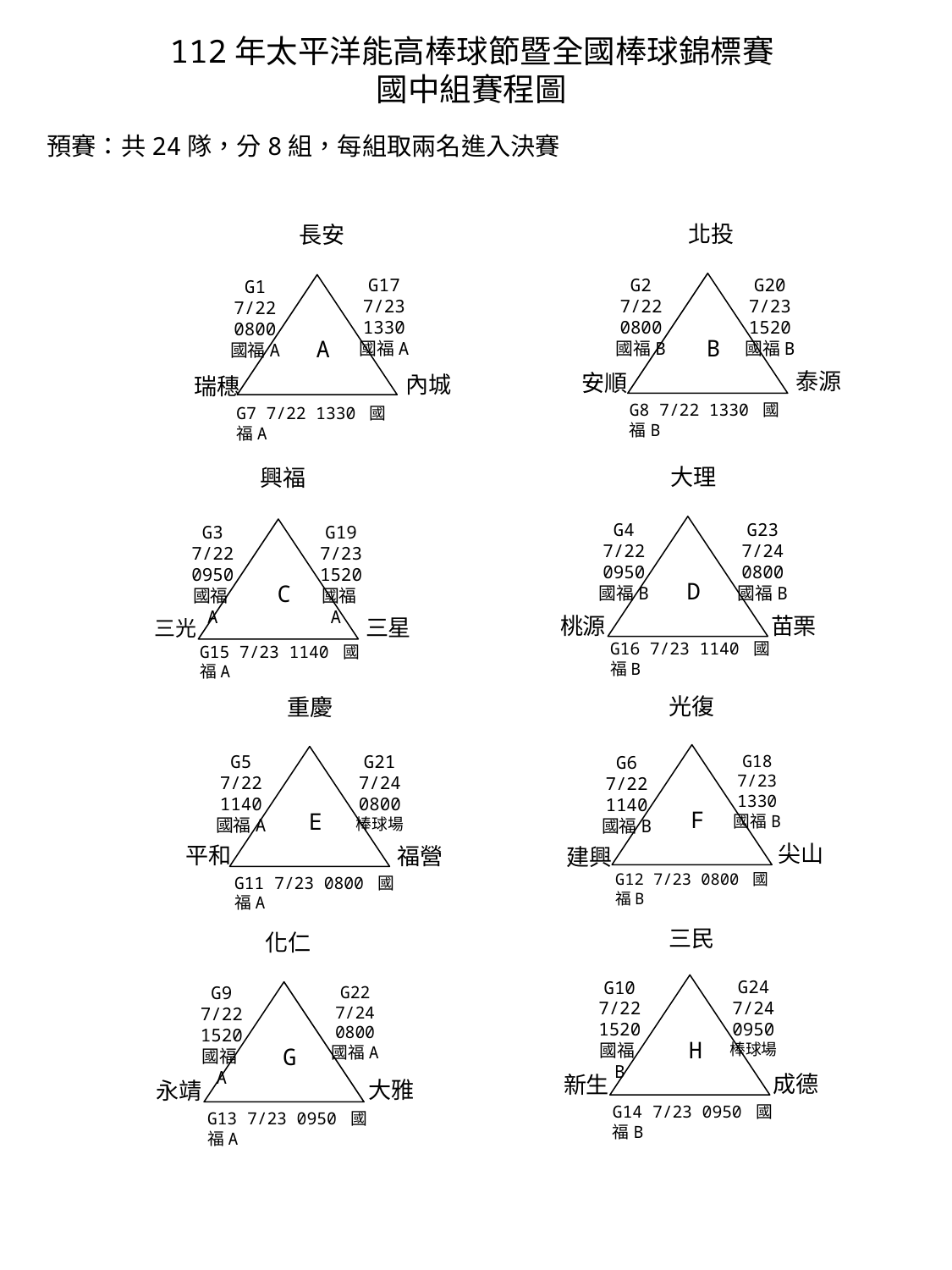

112年太平洋能高棒球節暨全國棒球錦標賽
國中組賽程圖
預賽：共24隊，分8組，每組取兩名進入決賽

北投
長安
G17
7/23
1330
國福A
G2
7/22
0800
國福B
G20
7/23
1520
國福B
G1
7/22
0800
國福A

B
A
泰源
安順
內城
瑞穗
G8 7/22 1330 國福B
G7 7/22 1330 國福A
大理
興福
G4
7/22
0950
國福B
G23
7/24
0800
國福B
G3
7/22
0950
國福A
G19
7/23
1520
國福A

D
C
桃源
苗栗
三星
三光
G16 7/23 1140 國福B
G15 7/23 1140 國福A
光復
重慶
G5
7/22
1140
國福A
G21
7/24
0800
棒球場
G18
7/23
1330
國福B

G6
7/22
1140
國福B

F
E
尖山
平和
福營
建興
G12 7/23 0800 國福B
G11 7/23 0800 國福A
三民
化仁
G10
7/22
1520
國福B
G24
7/24
0950
棒球場

G9
7/22
1520
國福A
G22
7/24
0800
國福A

H
G
成德
新生
大雅
永靖
G14 7/23 0950 國福B
G13 7/23 0950 國福A